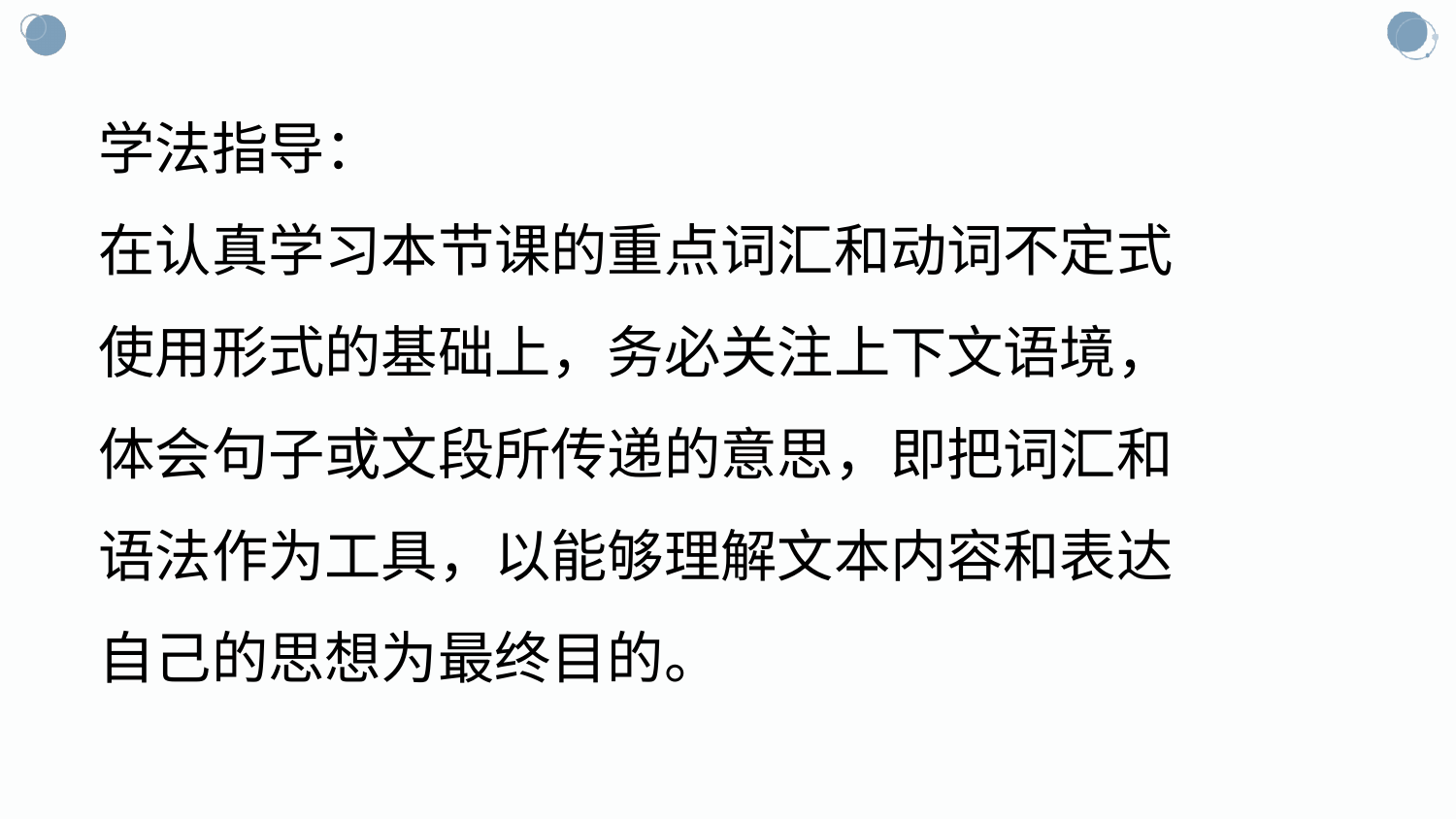

学法指导：
在认真学习本节课的重点词汇和动词不定式使用形式的基础上，务必关注上下文语境，体会句子或文段所传递的意思，即把词汇和语法作为工具，以能够理解文本内容和表达自己的思想为最终目的。